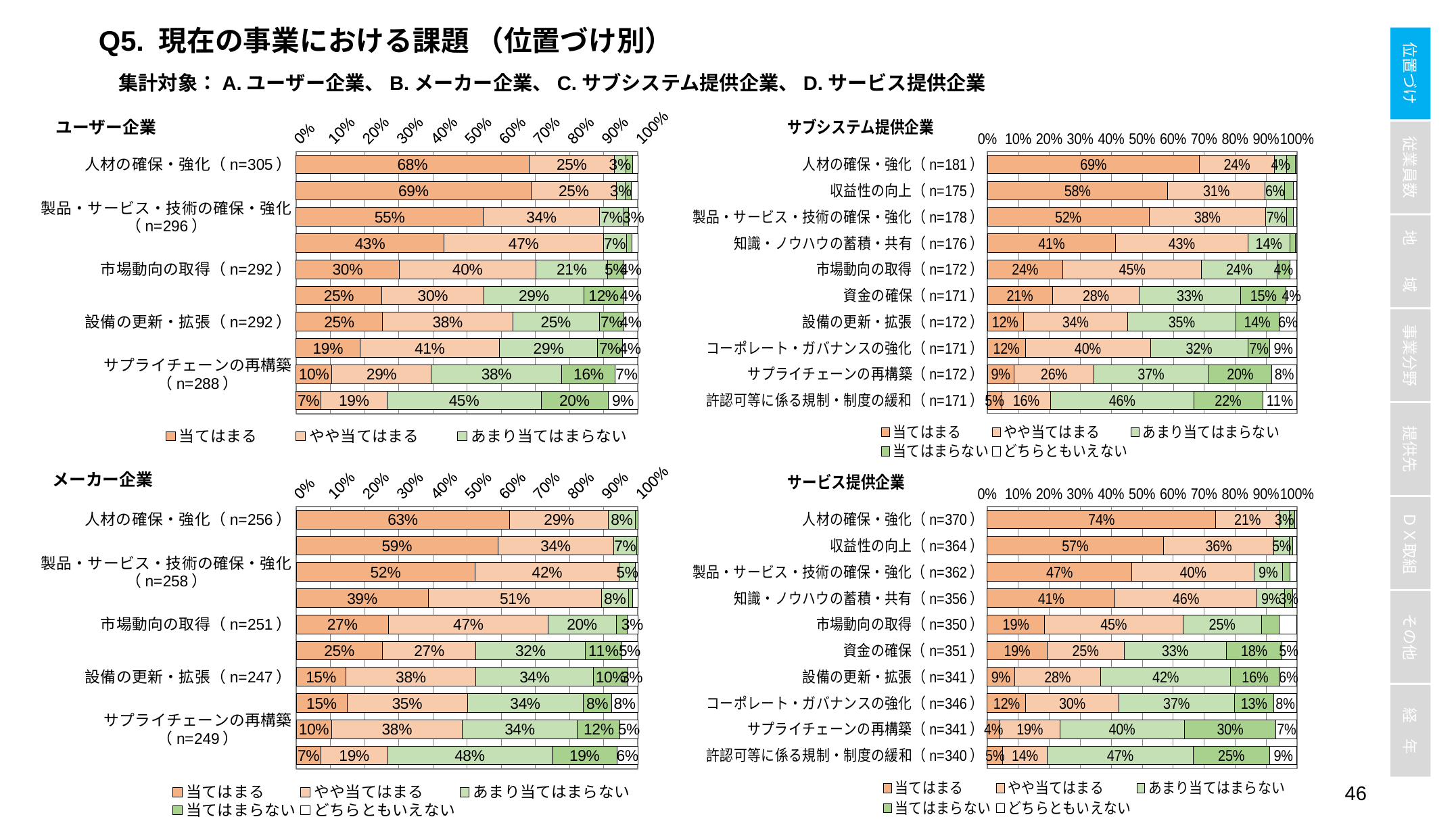

Q5. 現在の事業における課題 （位置づけ別）
集計対象：A.ユーザー企業、B.メーカー企業、C.サブシステム提供企業、D.サービス提供企業

### Chart

| Category | 当てはまる | やや当てはまる | あまり当てはまらない | 当てはまらない | どちらともいえない |
|---|---|---|---|---|---|
| 人材の確保・強化（n=305） | 0.6819672131147541 | 0.24918032786885247 | 0.03278688524590164 | 0.019672131147540985 | 0.01639344262295082 |
| 収益性の向上（n=301） | 0.6877076411960132 | 0.24916943521594684 | 0.026578073089700997 | 0.016611295681063124 | 0.019933554817275746 |
| 製品・サービス・技術の確保・強化（n=296） | 0.5472972972972973 | 0.34121621621621623 | 0.07094594594594594 | 0.013513513513513514 | 0.02702702702702703 |
| 知識・ノウハウの蓄積・共有（n=296） | 0.43243243243243246 | 0.46621621621621623 | 0.06756756756756757 | 0.016891891891891893 | 0.016891891891891893 |
| 市場動向の取得（n=292） | 0.3013698630136986 | 0.4006849315068493 | 0.2089041095890411 | 0.04794520547945205 | 0.0410958904109589 |
| 資金の確保（n=291） | 0.2508591065292096 | 0.29896907216494845 | 0.2920962199312715 | 0.11683848797250859 | 0.041237113402061855 |
| 設備の更新・拡張（n=292） | 0.2534246575342466 | 0.3801369863013699 | 0.2534246575342466 | 0.07191780821917808 | 0.0410958904109589 |
| コーポレート・ガバナンスの強化（n=289） | 0.18685121107266436 | 0.4083044982698962 | 0.28719723183391005 | 0.0726643598615917 | 0.04498269896193772 |
| サプライチェーンの再構築（n=288） | 0.10416666666666667 | 0.2916666666666667 | 0.3819444444444444 | 0.15625 | 0.06597222222222222 |
| 許認可等に係る規制・制度の緩和（n=286） | 0.07342657342657342 | 0.19230769230769232 | 0.45104895104895104 | 0.1958041958041958 | 0.08741258741258741 |

### Chart

| Category | 当てはまる | やや当てはまる | あまり当てはまらない | 当てはまらない | どちらともいえない |
|---|---|---|---|---|---|
| 人材の確保・強化（n=181） | 0.6850828729281768 | 0.2430939226519337 | 0.03867403314917127 | 0.027624309392265192 | 0.0055248618784530384 |
| 収益性の向上（n=175） | 0.5828571428571429 | 0.3142857142857143 | 0.06285714285714286 | 0.02857142857142857 | 0.011428571428571429 |
| 製品・サービス・技術の確保・強化（n=178） | 0.5224719101123596 | 0.37640449438202245 | 0.06741573033707865 | 0.02247191011235955 | 0.011235955056179775 |
| 知識・ノウハウの蓄積・共有（n=176） | 0.4147727272727273 | 0.42613636363636365 | 0.13636363636363635 | 0.017045454545454544 | 0.005681818181818182 |
| 市場動向の取得（n=172） | 0.2441860465116279 | 0.4476744186046512 | 0.2441860465116279 | 0.040697674418604654 | 0.023255813953488372 |
| 資金の確保（n=171） | 0.21052631578947367 | 0.2807017543859649 | 0.32748538011695905 | 0.14619883040935672 | 0.03508771929824561 |
| 設備の更新・拡張（n=172） | 0.11627906976744186 | 0.3372093023255814 | 0.3488372093023256 | 0.13953488372093023 | 0.05813953488372093 |
| コーポレート・ガバナンスの強化（n=171） | 0.12280701754385964 | 0.40350877192982454 | 0.3157894736842105 | 0.07017543859649122 | 0.08771929824561403 |
| サプライチェーンの再構築（n=172） | 0.0872093023255814 | 0.2558139534883721 | 0.37209302325581395 | 0.20348837209302326 | 0.08139534883720931 |
| 許認可等に係る規制・制度の緩和（n=171） | 0.04678362573099415 | 0.15789473684210525 | 0.4619883040935672 | 0.2222222222222222 | 0.1111111111111111 |

### Chart

| Category | 当てはまる | やや当てはまる | あまり当てはまらない | 当てはまらない | どちらともいえない |
|---|---|---|---|---|---|
| 人材の確保・強化（n=256） | 0.625 | 0.2890625 | 0.078125 | 0.0078125 | 0.0 |
| 収益性の向上（n=256） | 0.58984375 | 0.33984375 | 0.06640625 | 0.00390625 | 0.0 |
| 製品・サービス・技術の確保・強化（n=258） | 0.5232558139534884 | 0.42248062015503873 | 0.046511627906976744 | 0.0 | 0.007751937984496124 |
| 知識・ノウハウの蓄積・共有（n=253） | 0.38735177865612647 | 0.5059288537549407 | 0.07905138339920949 | 0.011857707509881422 | 0.015810276679841896 |
| 市場動向の取得（n=251） | 0.27091633466135456 | 0.46613545816733065 | 0.199203187250996 | 0.03187250996015936 | 0.03187250996015936 |
| 資金の確保（n=253） | 0.25296442687747034 | 0.2727272727272727 | 0.3201581027667984 | 0.1067193675889328 | 0.04743083003952569 |
| 設備の更新・拡張（n=247） | 0.145748987854251 | 0.3805668016194332 | 0.3441295546558704 | 0.10121457489878542 | 0.02834008097165992 |
| コーポレート・ガバナンスの強化（n=249） | 0.14859437751004015 | 0.3534136546184739 | 0.3373493975903614 | 0.08433734939759036 | 0.07630522088353414 |
| サプライチェーンの再構築（n=249） | 0.10441767068273092 | 0.3815261044176707 | 0.3373493975903614 | 0.12449799196787148 | 0.05220883534136546 |
| 許認可等に係る規制・制度の緩和（n=247） | 0.0728744939271255 | 0.19433198380566802 | 0.4817813765182186 | 0.1902834008097166 | 0.06072874493927125 |

### Chart

| Category | 当てはまる | やや当てはまる | あまり当てはまらない | 当てはまらない | どちらともいえない |
|---|---|---|---|---|---|
| 人材の確保・強化（n=370） | 0.7378378378378379 | 0.20540540540540542 | 0.032432432432432434 | 0.016216216216216217 | 0.008108108108108109 |
| 収益性の向上（n=364） | 0.5686813186813187 | 0.35714285714285715 | 0.04945054945054945 | 0.01098901098901099 | 0.013736263736263736 |
| 製品・サービス・技術の確保・強化（n=362） | 0.46685082872928174 | 0.39502762430939226 | 0.09116022099447514 | 0.024861878453038673 | 0.022099447513812154 |
| 知識・ノウハウの蓄積・共有（n=356） | 0.41292134831460675 | 0.45786516853932585 | 0.0898876404494382 | 0.025280898876404494 | 0.014044943820224719 |
| 市場動向の取得（n=350） | 0.18571428571428572 | 0.44571428571428573 | 0.2542857142857143 | 0.05714285714285714 | 0.05714285714285714 |
| 資金の確保（n=351） | 0.19373219373219372 | 0.24786324786324787 | 0.33048433048433046 | 0.1794871794871795 | 0.04843304843304843 |
| 設備の更新・拡張（n=341） | 0.08797653958944282 | 0.2785923753665689 | 0.41935483870967744 | 0.15835777126099707 | 0.05571847507331378 |
| コーポレート・ガバナンスの強化（n=346） | 0.12427745664739884 | 0.30057803468208094 | 0.37283236994219654 | 0.12716763005780346 | 0.07514450867052024 |
| サプライチェーンの再構築（n=341） | 0.04105571847507331 | 0.1935483870967742 | 0.40175953079178883 | 0.2961876832844575 | 0.06744868035190615 |
| 許認可等に係る規制・制度の緩和（n=340） | 0.05 | 0.14411764705882352 | 0.47058823529411764 | 0.24705882352941178 | 0.08823529411764706 |
46